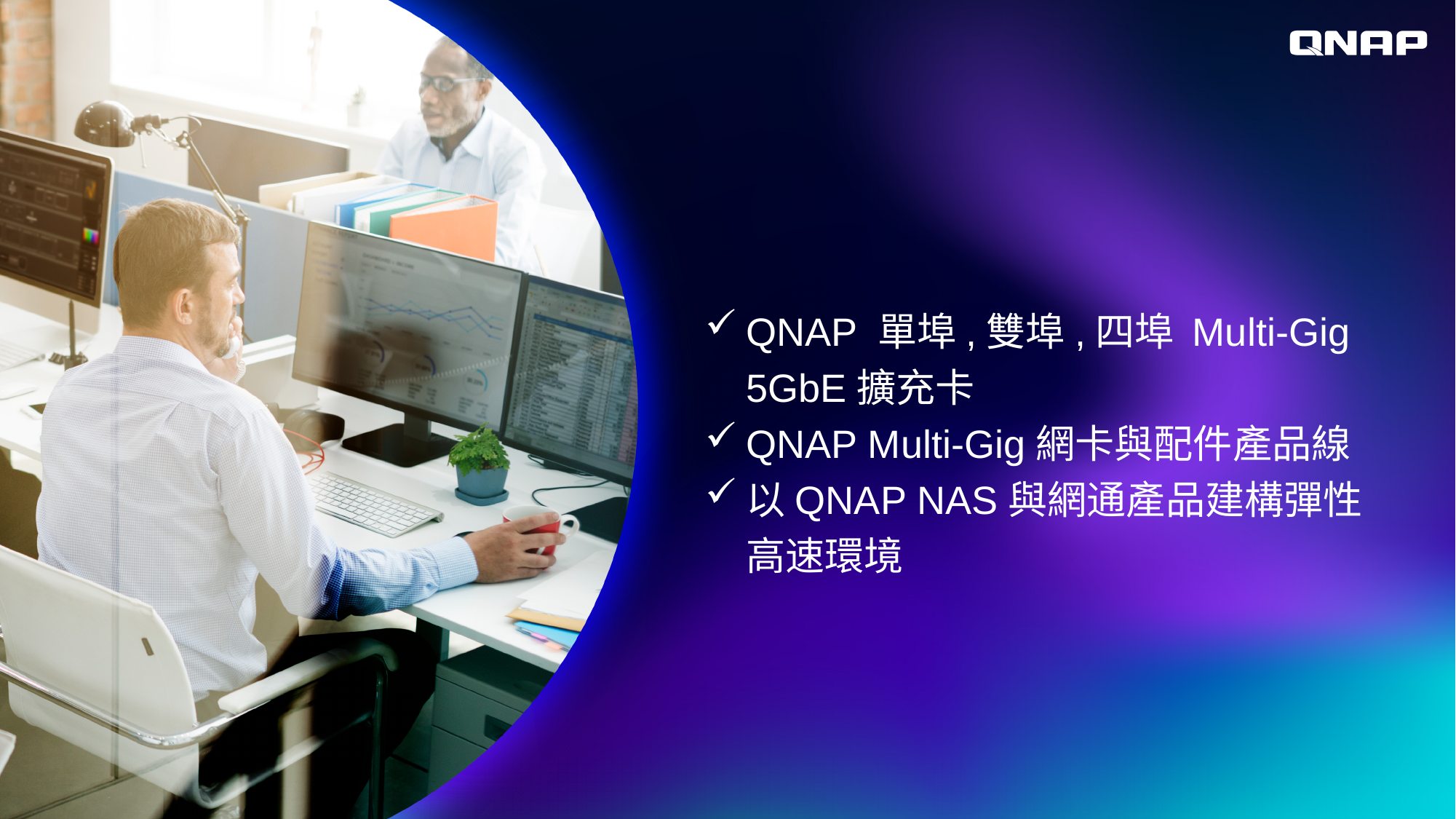

QNAP 單埠,雙埠,四埠 Multi-Gig 5GbE擴充卡
QNAP Multi-Gig網卡與配件產品線
以QNAP NAS與網通產品建構彈性高速環境